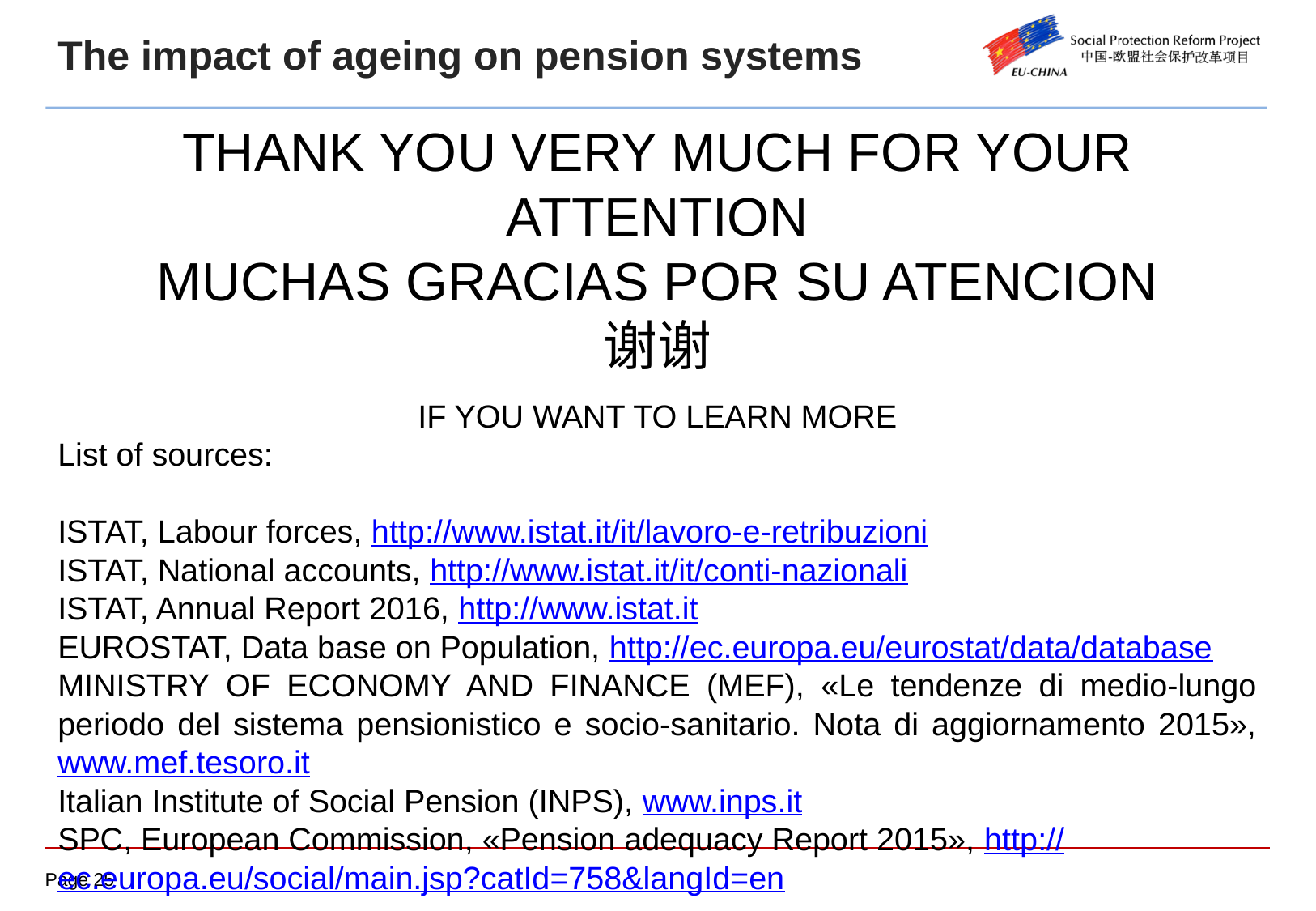

The impact of ageing on pension systems

THANK YOU VERY MUCH FOR YOUR ATTENTION
MUCHAS GRACIAS POR SU ATENCION
谢谢

IF YOU WANT TO LEARN MORE
List of sources:

ISTAT, Labour forces, http://www.istat.it/it/lavoro-e-retribuzioni
ISTAT, National accounts, http://www.istat.it/it/conti-nazionali
ISTAT, Annual Report 2016, http://www.istat.it
EUROSTAT, Data base on Population, http://ec.europa.eu/eurostat/data/database
MINISTRY OF ECONOMY AND FINANCE (MEF), «Le tendenze di medio-lungo periodo del sistema pensionistico e socio-sanitario. Nota di aggiornamento 2015», www.mef.tesoro.it
Italian Institute of Social Pension (INPS), www.inps.it
SPC, European Commission, «Pension adequacy Report 2015», http://ec.europa.eu/social/main.jsp?catId=758&langId=en